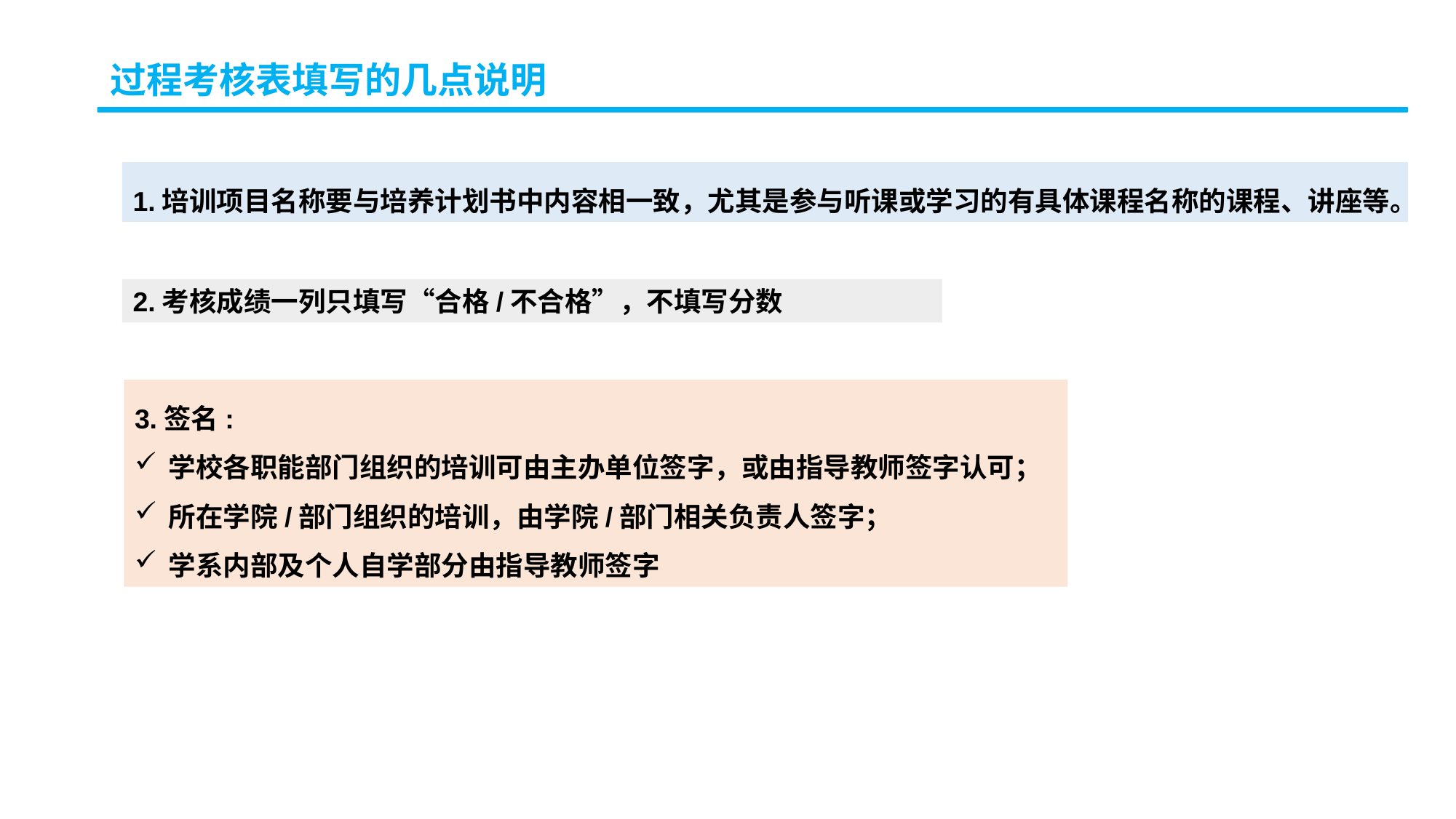

过程考核表填写的几点说明

1.培训项目名称要与培养计划书中内容相一致，尤其是参与听课或学习的有具体课程名称的课程、讲座等。
2.考核成绩一列只填写“合格/不合格”，不填写分数
3.签名:
学校各职能部门组织的培训可由主办单位签字，或由指导教师签字认可；
所在学院/部门组织的培训，由学院/部门相关负责人签字；
学系内部及个人自学部分由指导教师签字